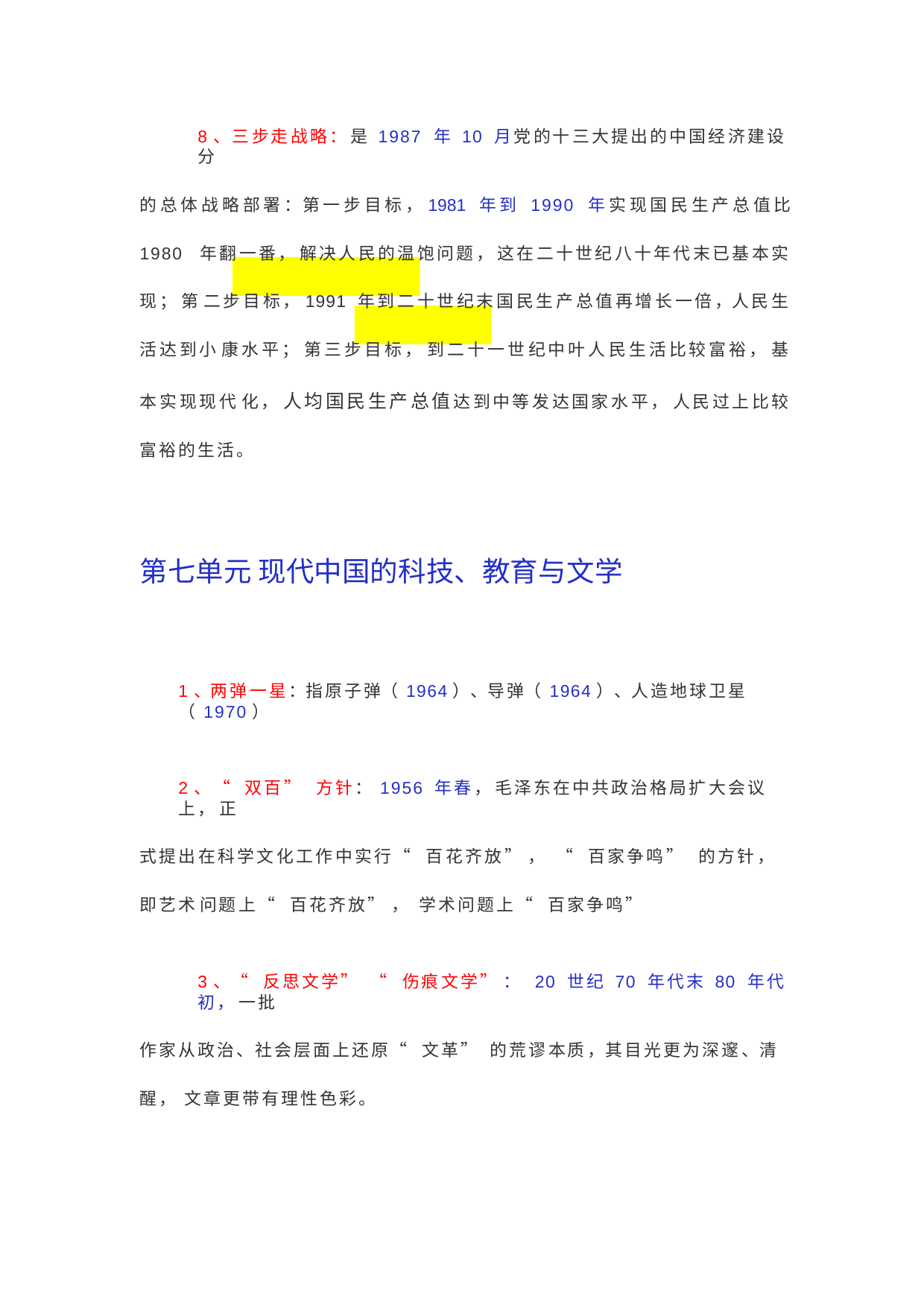

8、三步走战略： 是 1987 年 10 月党的十三大提出的中国经济建设分
的总体战略部署：第一步目标，1981 年到 1990 年实现国民生产总值比 1980  年翻一番， 解决人民的温饱问题， 这在二十世纪八十年代末已基本实现； 第 二步目标，1991 年到二十世纪末国民生产总值再增长一倍，人民生活达到小 康水平； 第三步目标， 到二十一世纪中叶人民生活比较富裕， 基本实现现代 化， 人均国民生产总值达到中等发达国家水平， 人民过上比较富裕的生活。

第七单元 现代中国的科技、教育与文学
1、两弹一星：指原子弹（ 1964）、导弹（ 1964）、人造地球卫星（ 1970）
2、“ 双百” 方针： 1956 年春， 毛泽东在中共政治格局扩大会议上， 正
式提出在科学文化工作中实行“ 百花齐放”， “ 百家争鸣” 的方针， 即艺术 问题上“ 百花齐放”， 学术问题上“ 百家争鸣”
3、“ 反思文学”“ 伤痕文学”： 20 世纪 70 年代末 80 年代初， 一批
作家从政治、社会层面上还原“ 文革”的荒谬本质，其目光更为深邃、清醒，  文章更带有理性色彩。